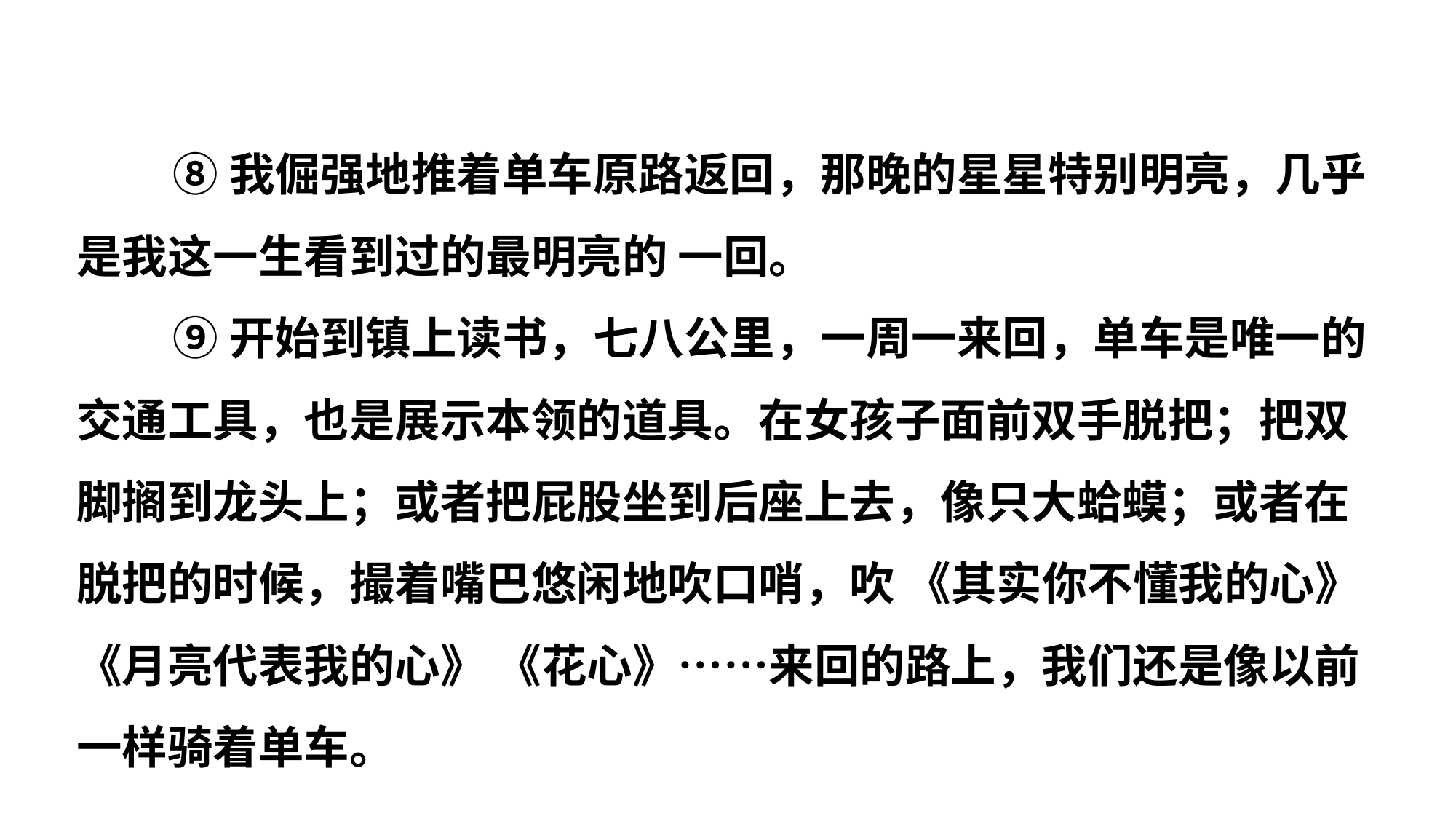

⑧我倔强地推着单车原路返回，那晚的星星特别明亮，几乎是我这一生看到过的最明亮的 一回。
⑨开始到镇上读书，七八公里，一周一来回，单车是唯一的交通工具，也是展示本领的道具。在女孩子面前双手脱把；把双脚搁到龙头上；或者把屁股坐到后座上去，像只大蛤蟆；或者在脱把的时候，撮着嘴巴悠闲地吹口哨，吹 《其实你不懂我的心》《月亮代表我的心》 《花心》⋯⋯来回的路上，我们还是像以前一样骑着单车。